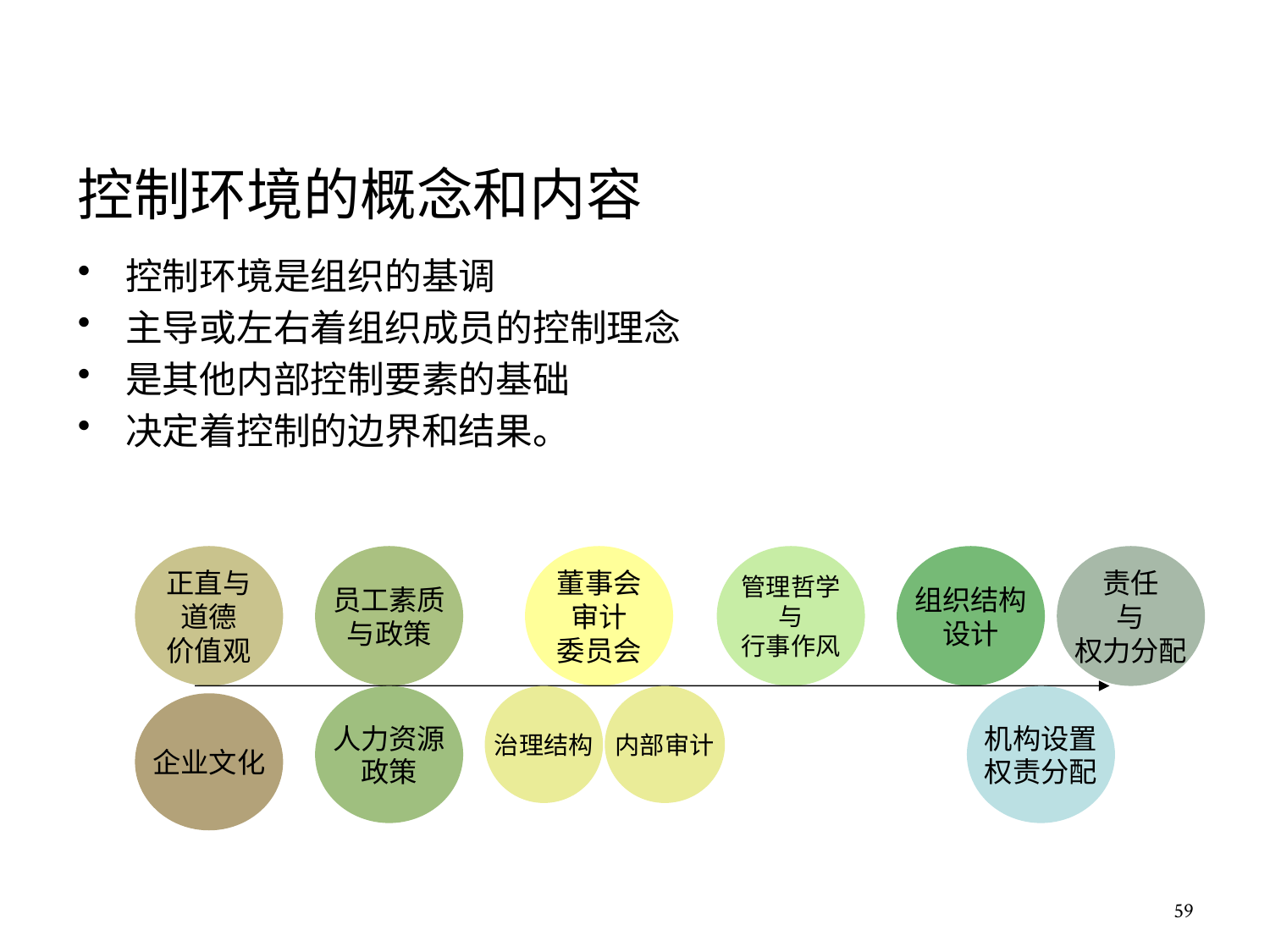

控制环境的概念和内容

控制环境是组织的基调
主导或左右着组织成员的控制理念
是其他内部控制要素的基础
决定着控制的边界和结果。

正直与
道德
价值观

员工素质
与政策

董事会
审计
委员会
管理哲学
与
行事作风
组织结构
设计
责任
与
权力分配

人力资源
政策
治理结构
内部审计
机构设置
权责分配
企业文化
59